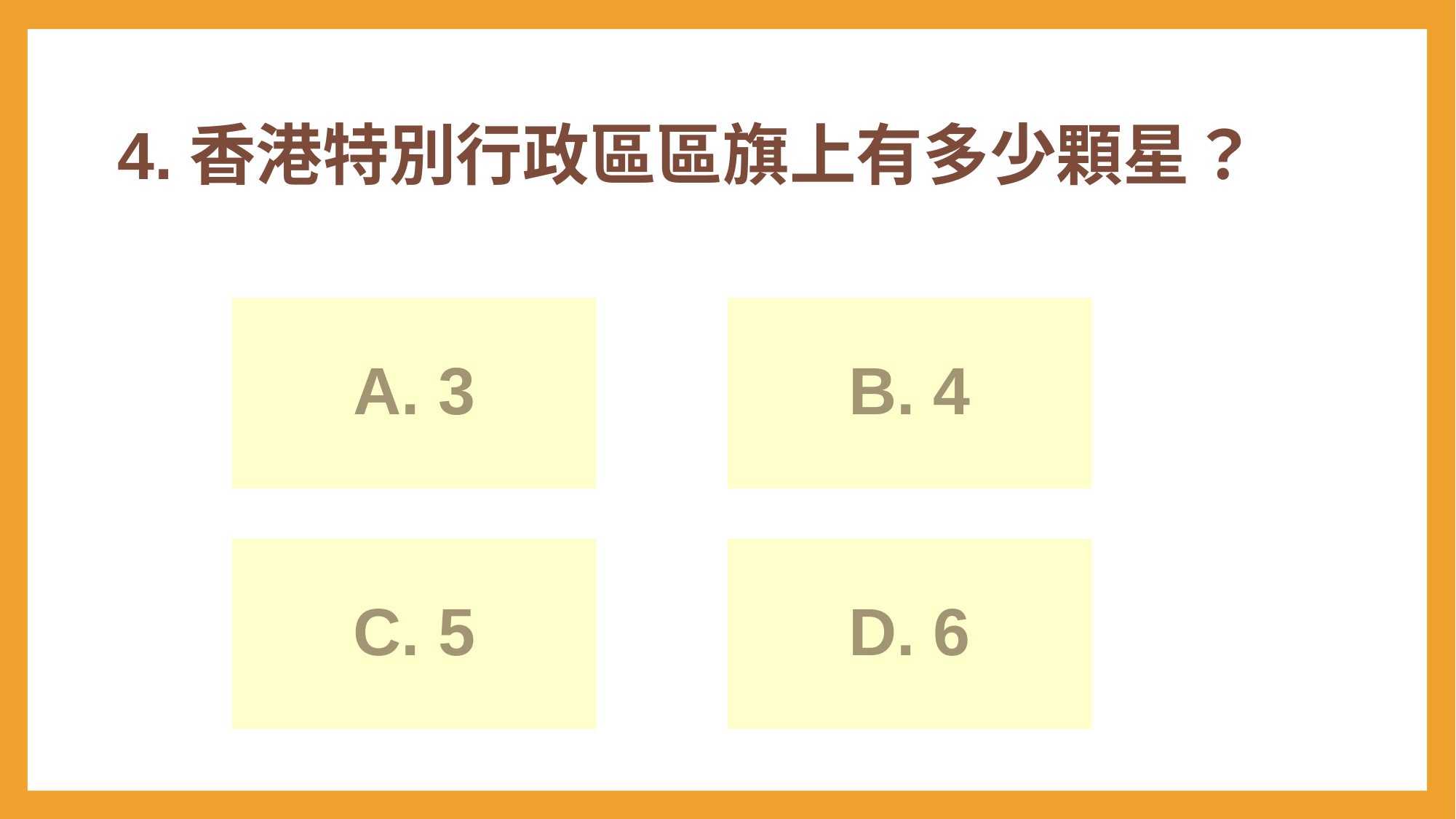

# 4.香港特別行政區區旗上有多少顆星？
A. 3
B. 4
C. 5
D. 6